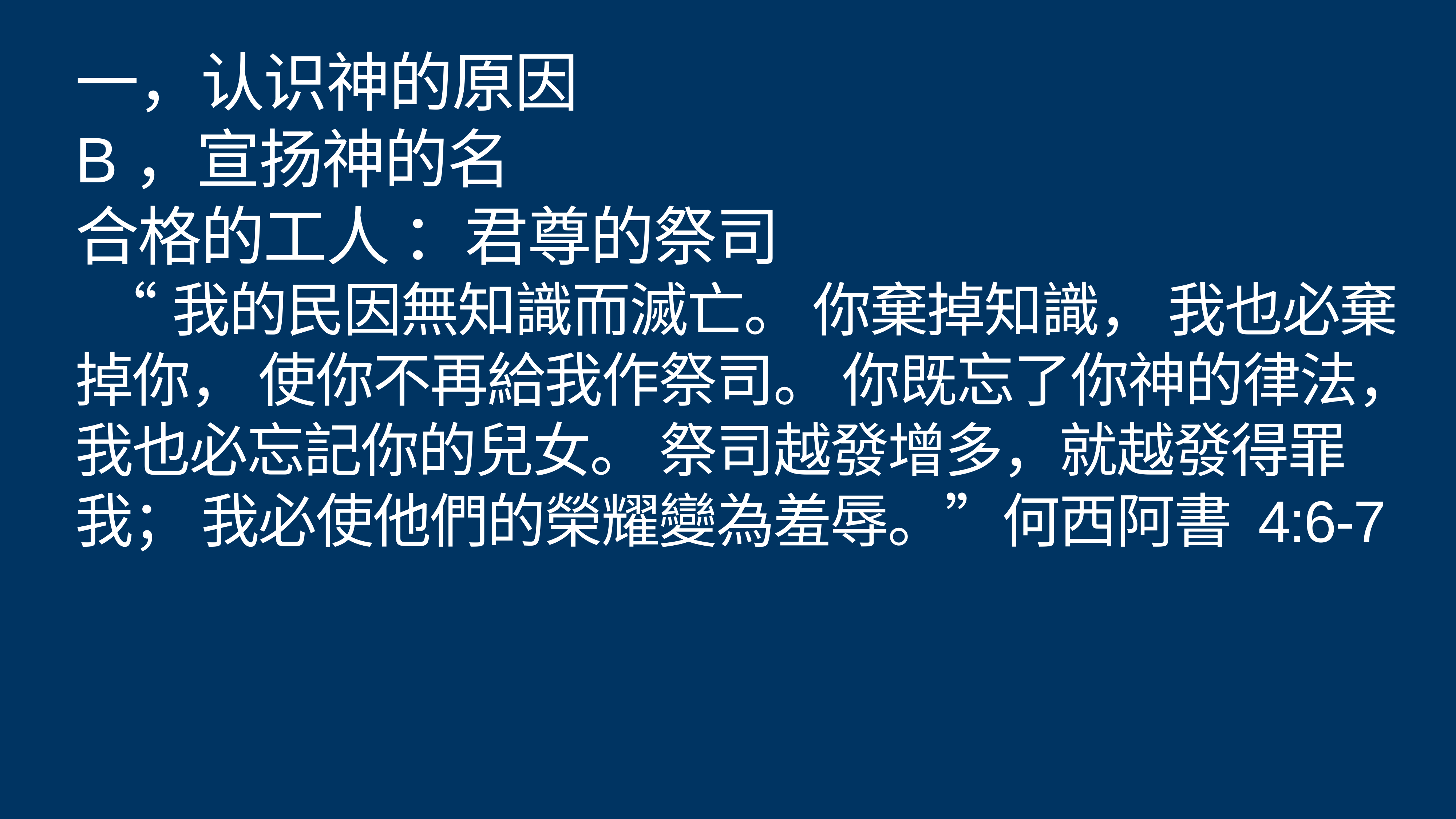

# 一，认识神的原因
B，宣扬神的名
合格的工人 ：君尊的祭司
“我的民因無知識而滅亡。 你棄掉知識， 我也必棄掉你， 使你不再給我作祭司。 你既忘了你神的律法， 我也必忘記你的兒女。 祭司越發增多，就越發得罪我； 我必使他們的榮耀變為羞辱。”何西阿書 4:6-7